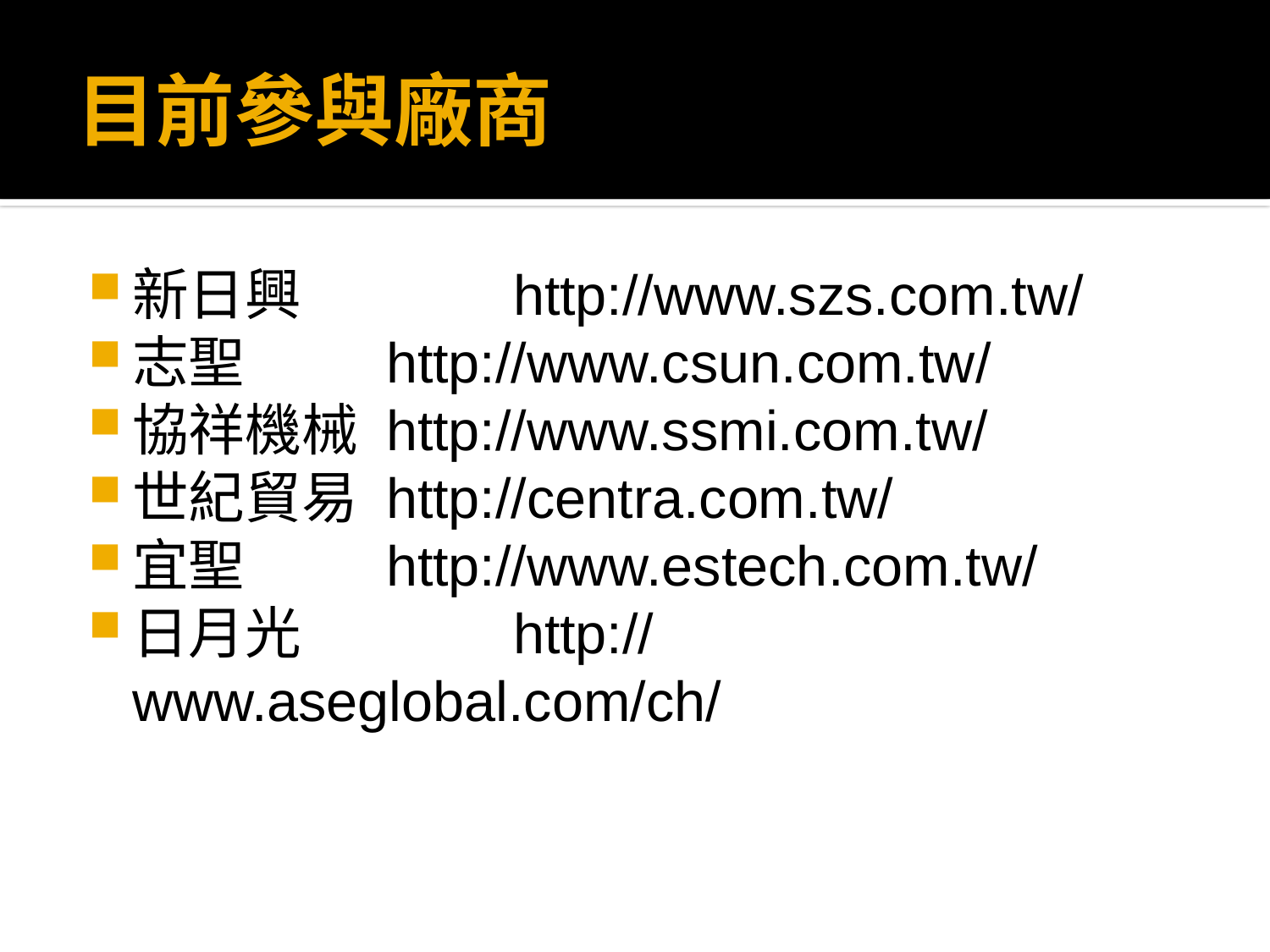

# 目前參與廠商
新日興		http://www.szs.com.tw/
志聖		http://www.csun.com.tw/
協祥機械	http://www.ssmi.com.tw/
世紀貿易	http://centra.com.tw/
宜聖		http://www.estech.com.tw/
日月光		http://www.aseglobal.com/ch/